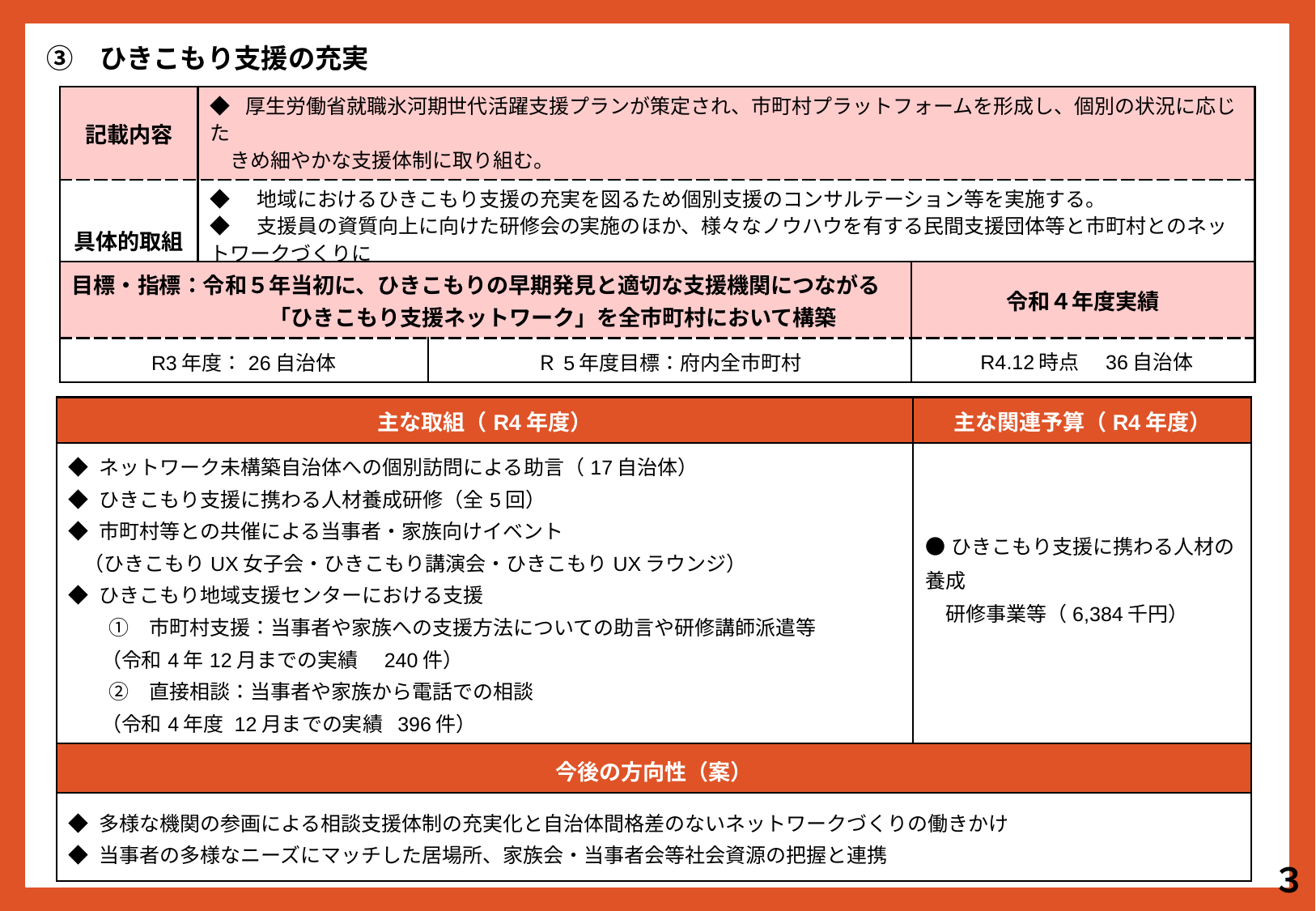

③　ひきこもり支援の充実
| 記載内容 | ◆ 厚生労働省就職氷河期世代活躍支援プランが策定され、市町村プラットフォームを形成し、個別の状況に応じた 　きめ細やかな支援体制に取り組む。 |
| --- | --- |
| 具体的取組 | ◆　地域におけるひきこもり支援の充実を図るため個別支援のコンサルテーション等を実施する。 ◆　支援員の資質向上に向けた研修会の実施のほか、様々なノウハウを有する民間支援団体等と市町村とのネットワークづくりに　 　　向けた助言等を行う。 |
| 目標・指標：令和５年当初に、ひきこもりの早期発見と適切な支援機関につながる 　　　　　　　　　「ひきこもり支援ネットワーク」を全市町村において構築 |  | 令和４年度実績 |
| --- | --- | --- |
| R3年度：26自治体 | Ｒ5年度目標：府内全市町村 | R4.12時点　36自治体 |
| 主な取組（R4年度） | 主な関連予算（R4年度） |
| --- | --- |
| ◆ ネットワーク未構築自治体への個別訪問による助言（17自治体） ◆ ひきこもり支援に携わる人材養成研修（全5回） ◆ 市町村等との共催による当事者・家族向けイベント （ひきこもりUX女子会・ひきこもり講演会・ひきこもりUXラウンジ） ◆ ひきこもり地域支援センターにおける支援 　　①　市町村支援：当事者や家族への支援方法についての助言や研修講師派遣等 （令和4年12月までの実績　240件） 　　②　直接相談：当事者や家族から電話での相談 （令和4年度 12月までの実績 396件） | ●ひきこもり支援に携わる人材の養成 　研修事業等（6,384千円） |
| 今後の方向性（案） |  |
| ◆ 多様な機関の参画による相談支援体制の充実化と自治体間格差のないネットワークづくりの働きかけ ◆ 当事者の多様なニーズにマッチした居場所、家族会・当事者会等社会資源の把握と連携 |  |
３